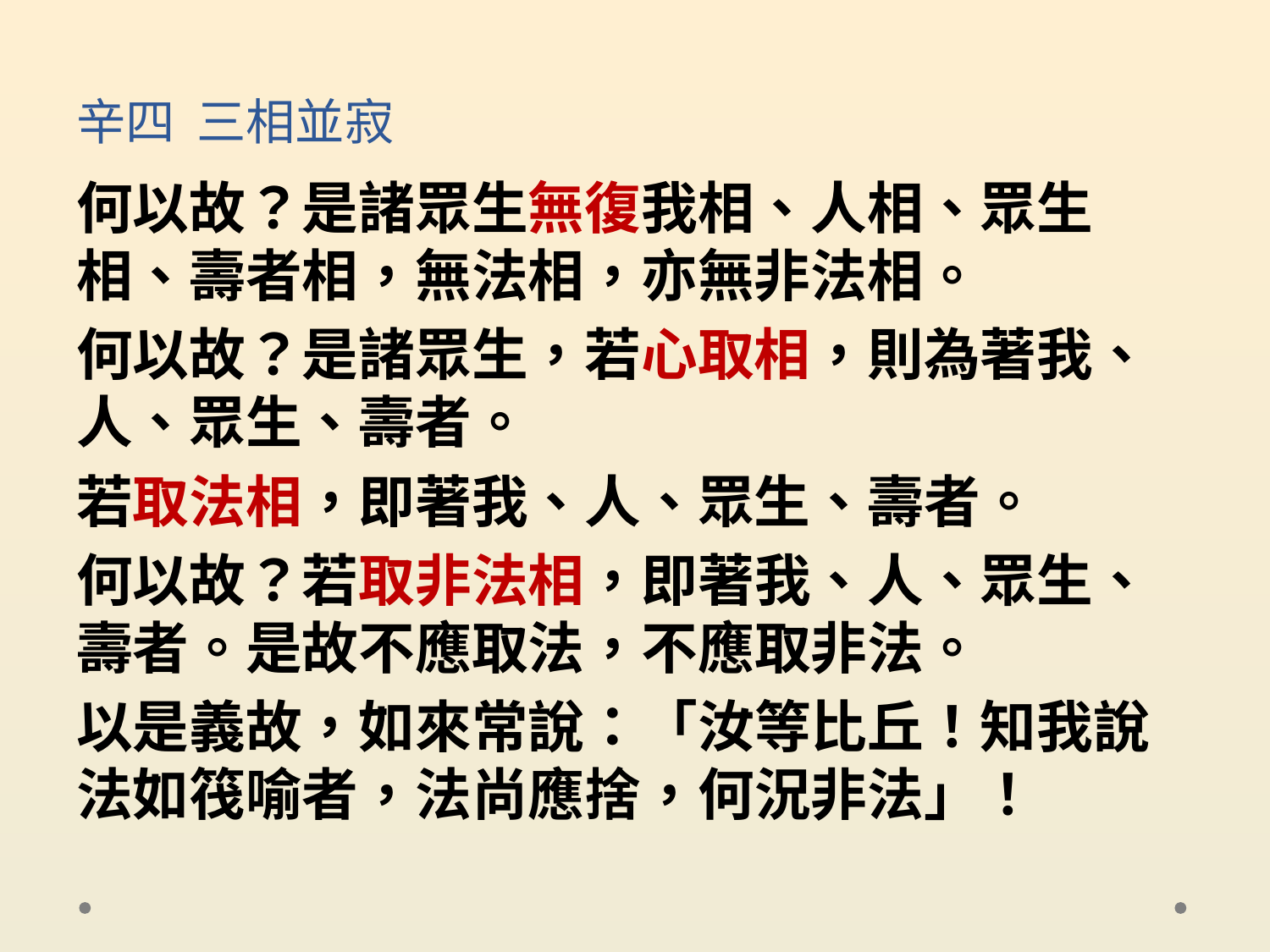

# 辛四  三相並寂
何以故？是諸眾生無復我相、人相、眾生相、壽者相，無法相，亦無非法相。
何以故？是諸眾生，若心取相，則為著我、人、眾生、壽者。
若取法相，即著我、人、眾生、壽者。
何以故？若取非法相，即著我、人、眾生、壽者。是故不應取法，不應取非法。
以是義故，如來常說：「汝等比丘！知我說法如筏喻者，法尚應捨，何況非法」！